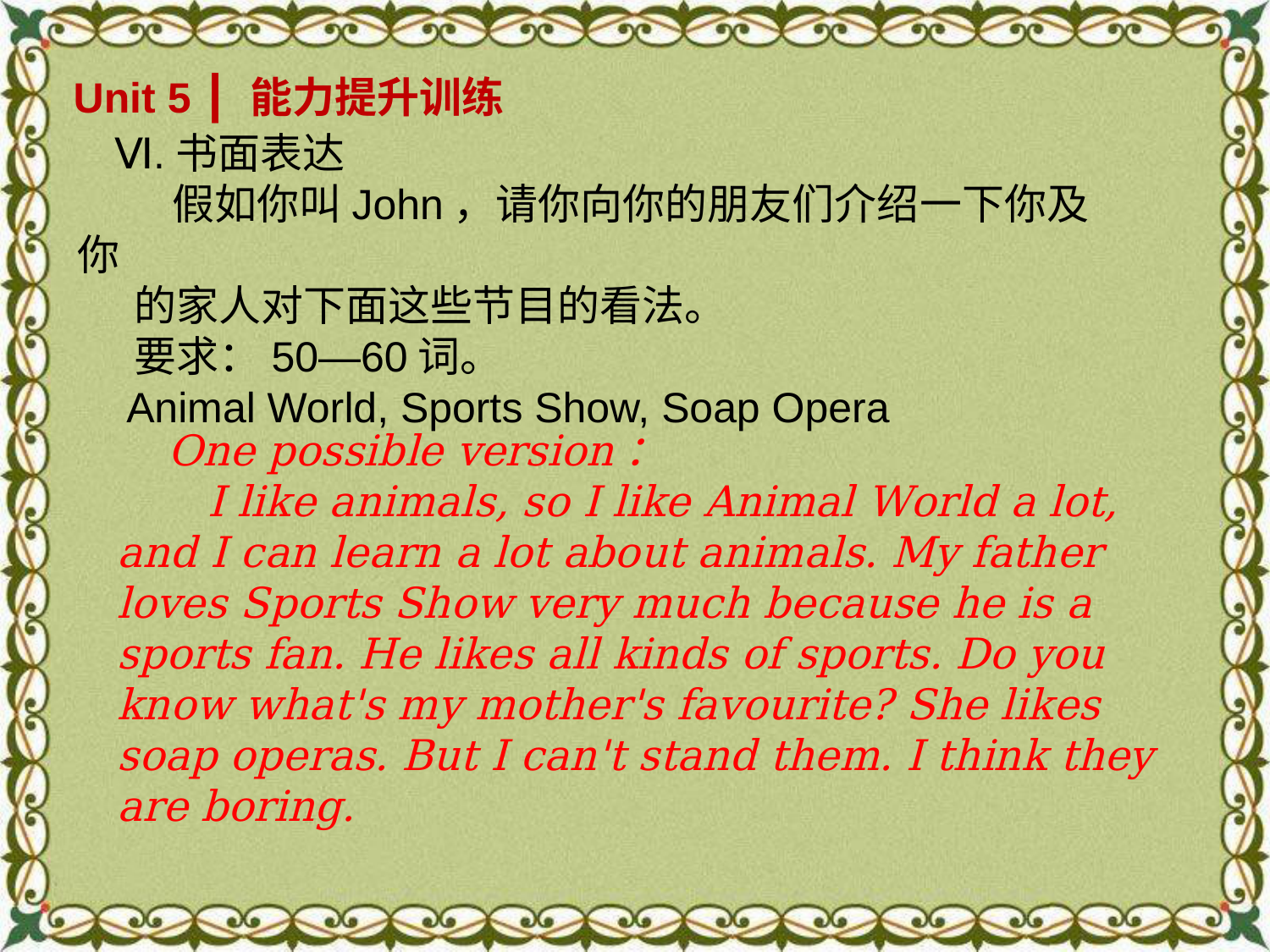

Unit 5 ┃ 能力提升训练
Ⅵ.书面表达
     假如你叫John，请你向你的朋友们介绍一下你及你
 的家人对下面这些节目的看法。
 要求：50—60词。
 Animal World, Sports Show, Soap Opera

 One possible version：
    I like animals, so I like Animal World a lot, and I can learn a lot about animals. My father loves Sports Show very much because he is a sports fan. He likes all kinds of sports. Do you know what's my mother's favourite? She likes soap operas. But I can't stand them. I think they are boring.